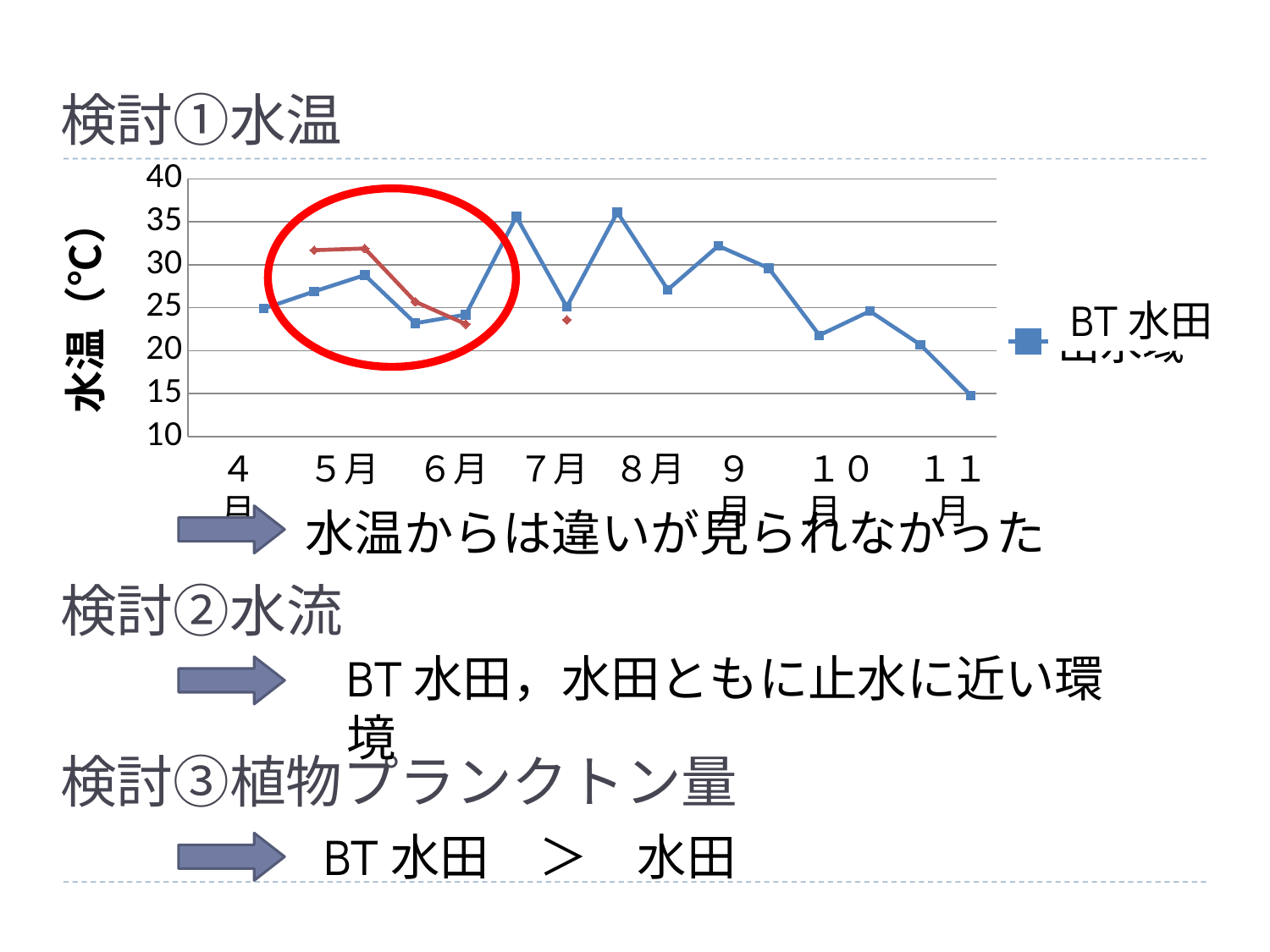

# 検討①水温

### Chart

| Category | 出水域 | 水田 |
|---|---|---|
| 4,8 | None | None |
| 4,20 | 24.9 | None |
| 5,16 | 26.9 | 31.7 |
| 5,26 | 28.8 | 31.9 |
| 6,4 | 23.2 | 25.7 |
| 6,23 | 24.2 | 23.1 |
| 7,14 | 35.6 | None |
| 7,28 | 25.1 | 23.6 |
| 8,11 | 36.1 | None |
| 8,25 | 27.1 | None |
| 9,8 | 32.2 | None |
| 9,22 | 29.6 | None |
| 10.6 | 21.8 | None |
| 10.21 | 24.6 | None |
| 11.4 | 20.7 | None |
| 11.18 | 14.8 | None |
BT水田
４月
５月
６月
７月
８月
９月
１０月
１１月
水温からは違いが見られなかった

検討②水流
BT水田，水田ともに止水に近い環境

検討③植物プランクトン量
BT水田　＞　水田